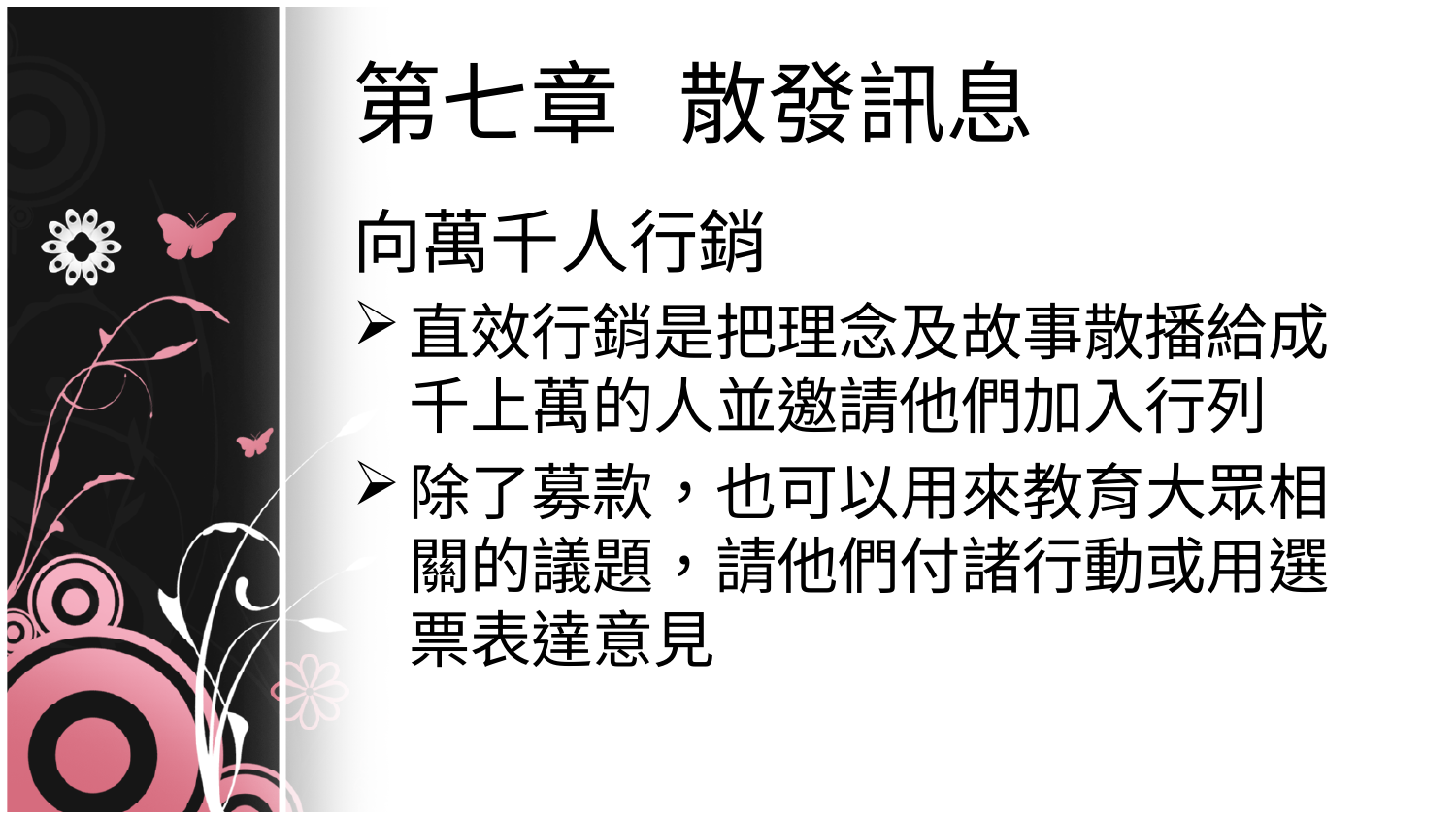

# 第七章   散發訊息
向萬千人行銷
直效行銷是把理念及故事散播給成千上萬的人並邀請他們加入行列
除了募款，也可以用來教育大眾相關的議題，請他們付諸行動或用選票表達意見